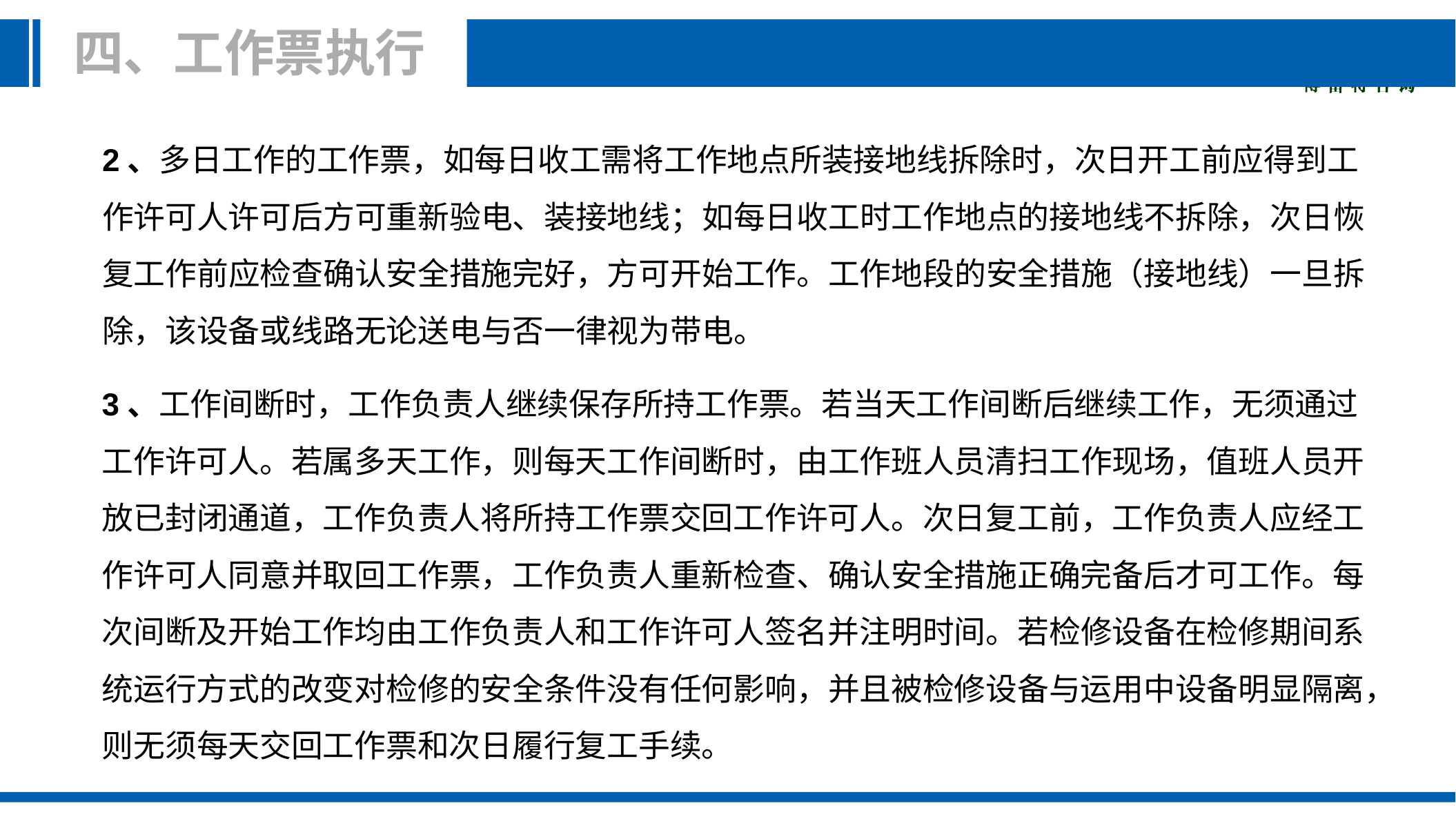

四、工作票执行
2、多日工作的工作票，如每日收工需将工作地点所装接地线拆除时，次日开工前应得到工作许可人许可后方可重新验电、装接地线；如每日收工时工作地点的接地线不拆除，次日恢复工作前应检查确认安全措施完好，方可开始工作。工作地段的安全措施（接地线）一旦拆除，该设备或线路无论送电与否一律视为带电。
3、工作间断时，工作负责人继续保存所持工作票。若当天工作间断后继续工作，无须通过工作许可人。若属多天工作，则每天工作间断时，由工作班人员清扫工作现场，值班人员开放已封闭通道，工作负责人将所持工作票交回工作许可人。次日复工前，工作负责人应经工作许可人同意并取回工作票，工作负责人重新检查、确认安全措施正确完备后才可工作。每次间断及开始工作均由工作负责人和工作许可人签名并注明时间。若检修设备在检修期间系统运行方式的改变对检修的安全条件没有任何影响，并且被检修设备与运用中设备明显隔离，则无须每天交回工作票和次日履行复工手续。